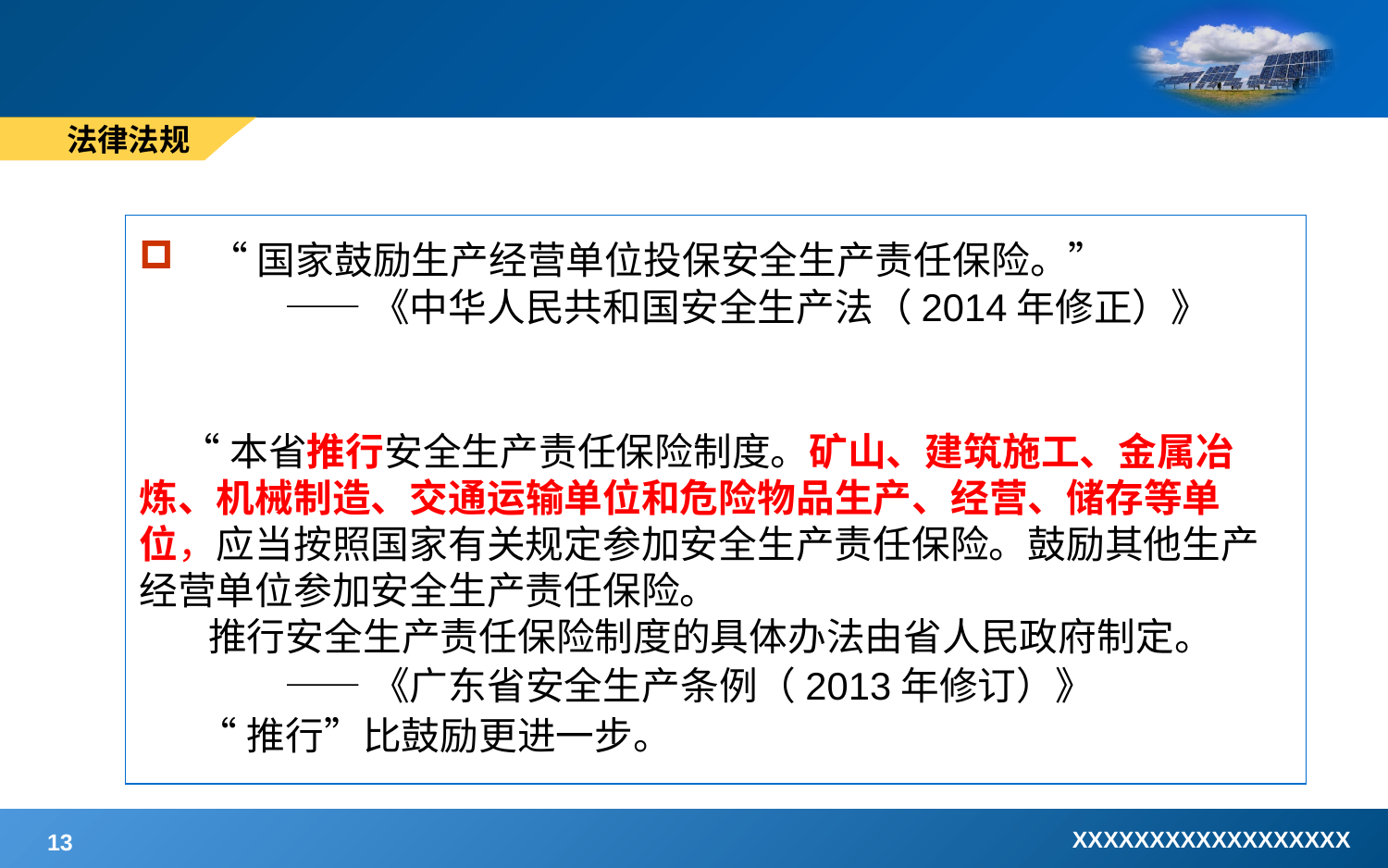

法律法规
    “国家鼓励生产经营单位投保安全生产责任保险。”
                 ——《中华人民共和国安全生产法（2014年修正）》

     “本省推行安全生产责任保险制度。矿山、建筑施工、金属冶炼、机械制造、交通运输单位和危险物品生产、经营、储存等单位，应当按照国家有关规定参加安全生产责任保险。鼓励其他生产经营单位参加安全生产责任保险。
       推行安全生产责任保险制度的具体办法由省人民政府制定。
                 ——《广东省安全生产条例（2013年修订）》
       “推行”比鼓励更进一步。